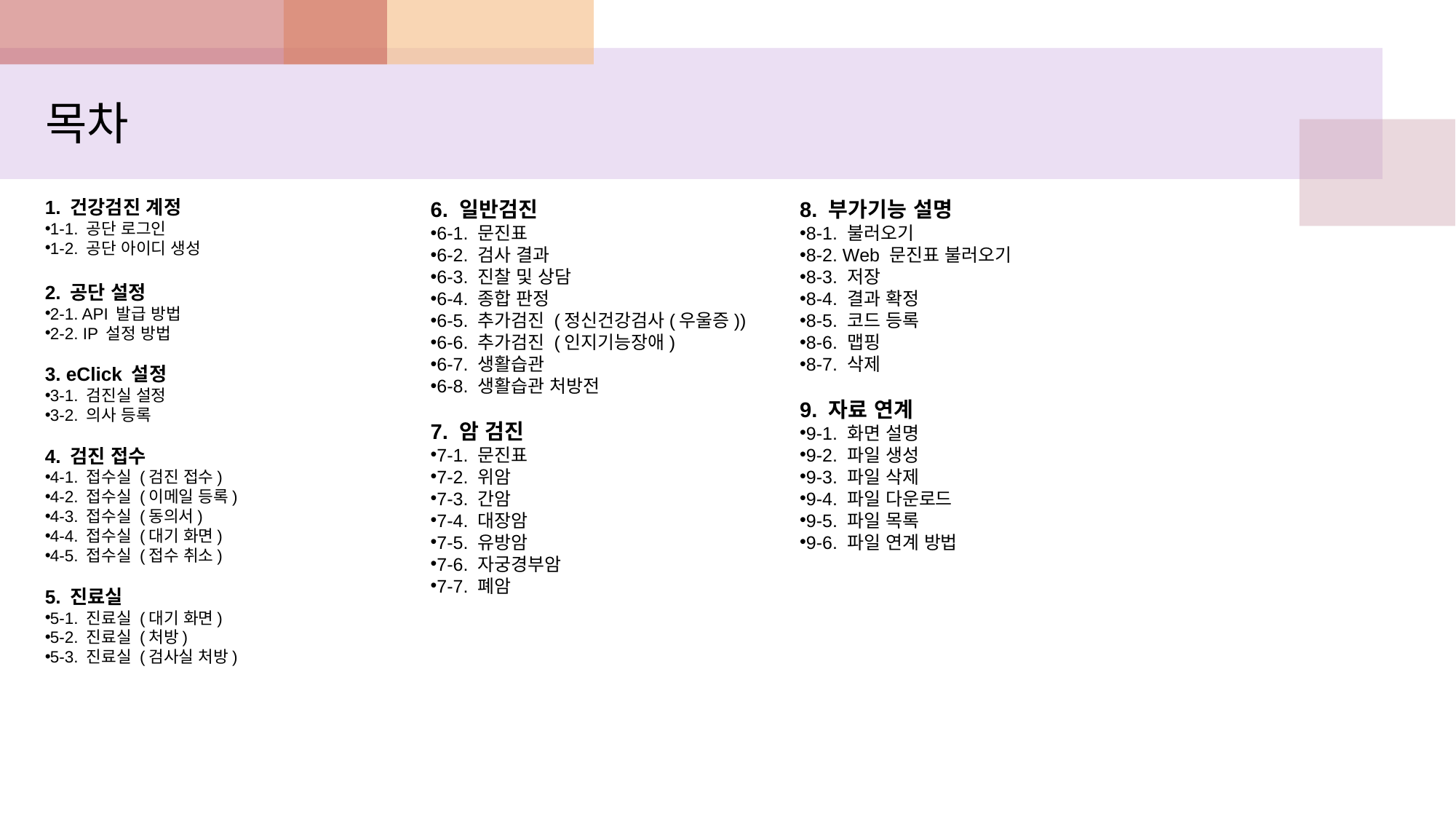

목차
1. 건강검진 계정
1-1. 공단 로그인
1-2. 공단 아이디 생성

2. 공단 설정
2-1. API 발급 방법
2-2. IP 설정 방법

3. eClick 설정
3-1. 검진실 설정
3-2. 의사 등록

4. 검진 접수
4-1. 접수실 (검진 접수)
4-2. 접수실 (이메일 등록)
4-3. 접수실 (동의서)
4-4. 접수실 (대기 화면)
4-5. 접수실 (접수 취소)

5. 진료실
5-1. 진료실 (대기 화면)
5-2. 진료실 (처방)
5-3. 진료실 (검사실 처방)
8. 부가기능 설명
8-1. 불러오기
8-2. Web 문진표 불러오기
8-3. 저장
8-4. 결과 확정
8-5. 코드 등록
8-6. 맵핑
8-7. 삭제

9. 자료 연계
9-1. 화면 설명
9-2. 파일 생성
9-3. 파일 삭제
9-4. 파일 다운로드
9-5. 파일 목록
9-6. 파일 연계 방법
6. 일반검진
6-1. 문진표
6-2. 검사 결과
6-3. 진찰 및 상담
6-4. 종합 판정
6-5. 추가검진 (정신건강검사(우울증))
6-6. 추가검진 (인지기능장애)
6-7. 생활습관
6-8. 생활습관 처방전

7. 암 검진
7-1. 문진표
7-2. 위암
7-3. 간암
7-4. 대장암
7-5. 유방암
7-6. 자궁경부암
7-7. 폐암